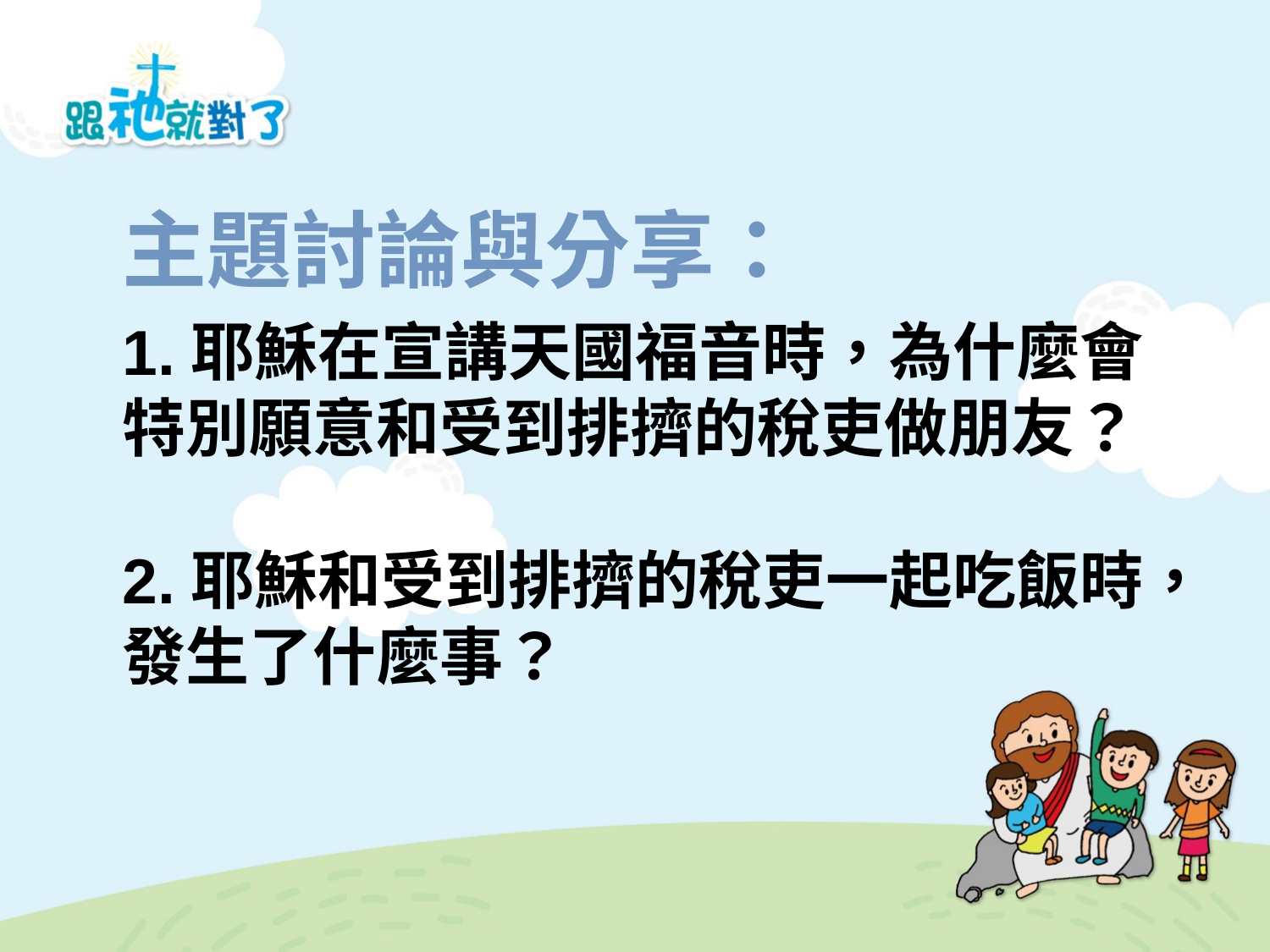

主題討論與分享：
1.耶穌在宣講天國福音時，為什麼會特別願意和受到排擠的稅吏做朋友？

2.耶穌和受到排擠的稅吏一起吃飯時，發生了什麼事？